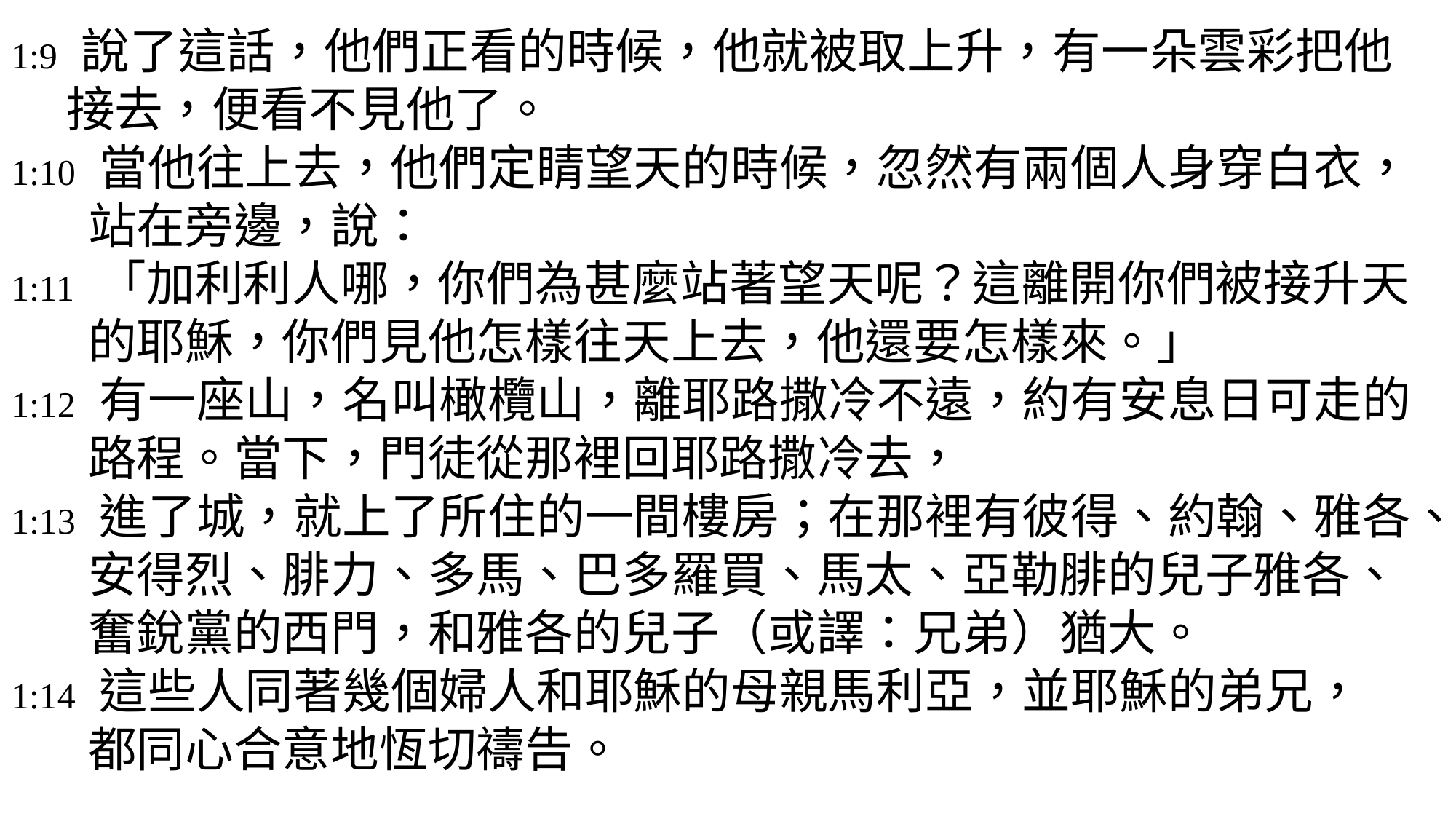

1:9 說了這話，他們正看的時候，他就被取上升，有一朵雲彩把他
    接去，便看不見他了。
1:10 當他往上去，他們定睛望天的時候，忽然有兩個人身穿白衣，
      站在旁邊，說：
1:11 「加利利人哪，你們為甚麼站著望天呢？這離開你們被接升天
      的耶穌，你們見他怎樣往天上去，他還要怎樣來。」
1:12 有一座山，名叫橄欖山，離耶路撒冷不遠，約有安息日可走的
      路程。當下，門徒從那裡回耶路撒冷去，
1:13 進了城，就上了所住的一間樓房；在那裡有彼得、約翰、雅各、
      安得烈、腓力、多馬、巴多羅買、馬太、亞勒腓的兒子雅各、
      奮銳黨的西門，和雅各的兒子（或譯：兄弟）猶大。
1:14 這些人同著幾個婦人和耶穌的母親馬利亞，並耶穌的弟兄，
      都同心合意地恆切禱告。